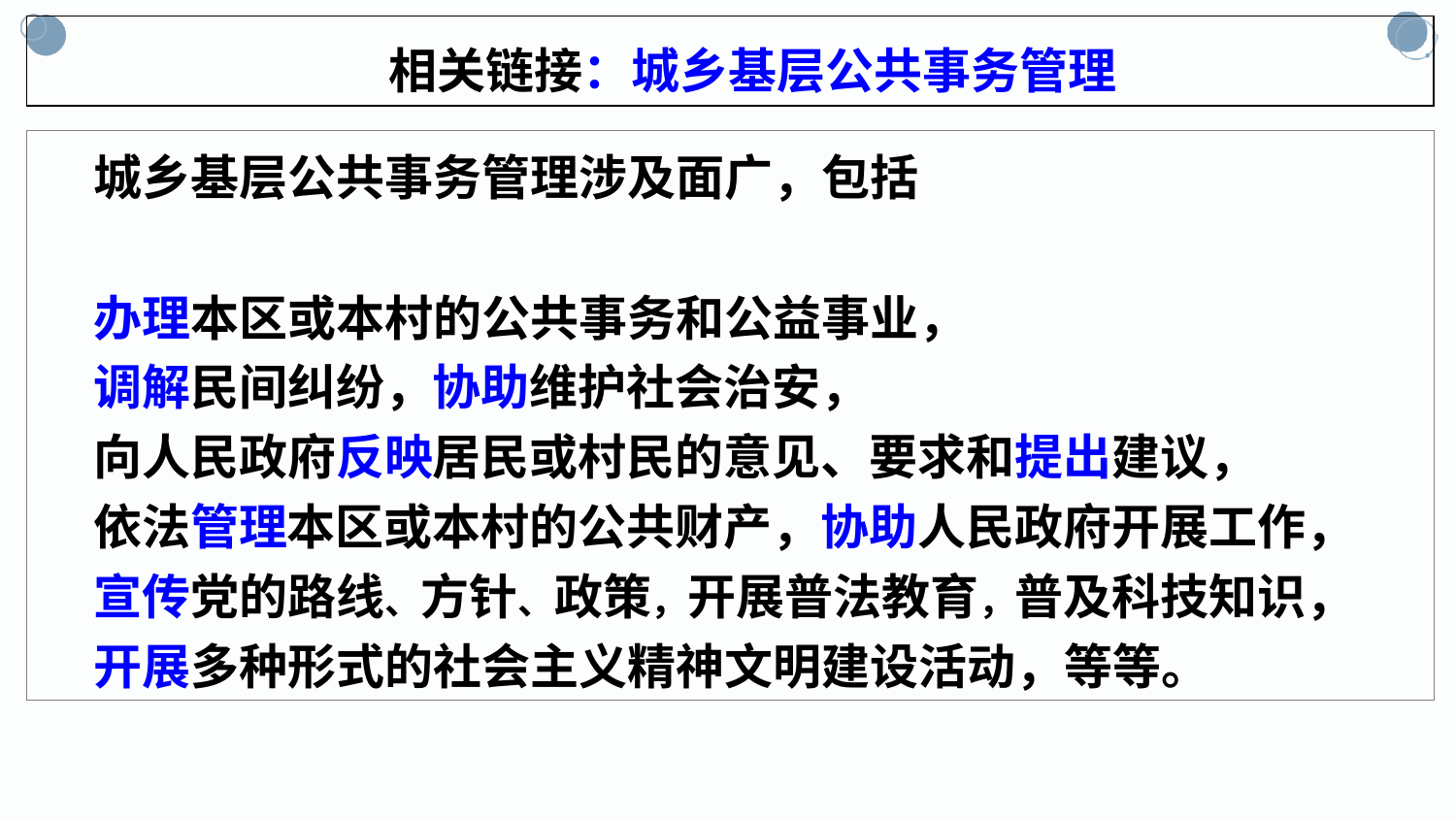

相关链接：城乡基层公共事务管理
    城乡基层公共事务管理涉及面广，包括

    办理本区或本村的公共事务和公益事业，
    调解民间纠纷，协助维护社会治安，
    向人民政府反映居民或村民的意见、要求和提出建议，
    依法管理本区或本村的公共财产，协助人民政府开展工作，
    宣传党的路线、方针、政策，开展普法教育，普及科技知识，
    开展多种形式的社会主义精神文明建设活动，等等。